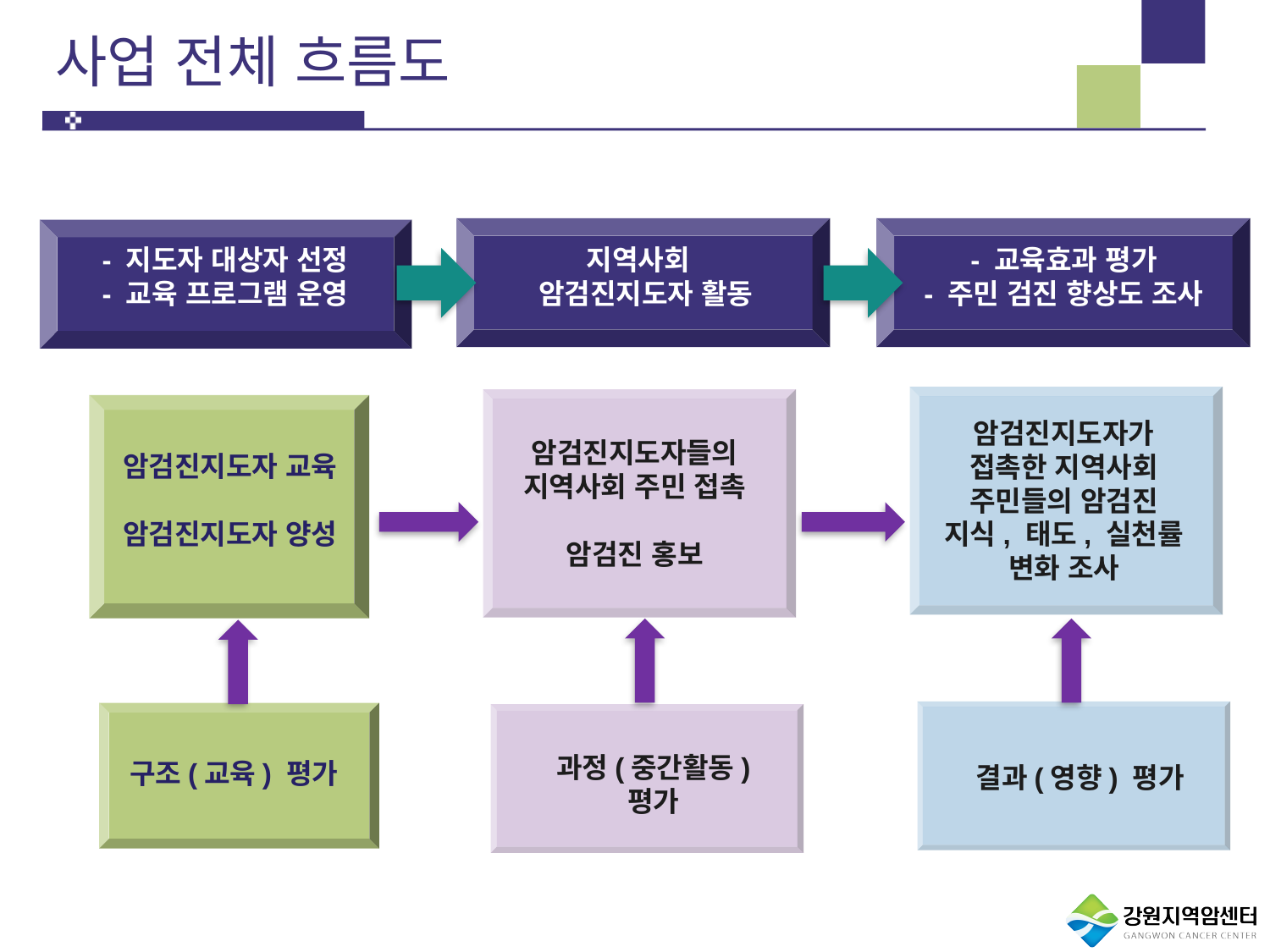

# 사업 전체 흐름도

- 지도자 대상자 선정
- 교육 프로그램 운영
지역사회
암검진지도자 활동
- 교육효과 평가
- 주민 검진 향상도 조사

암검진지도자가 접촉한 지역사회 주민들의 암검진 지식, 태도, 실천률 변화 조사
암검진지도자들의 지역사회 주민 접촉

암검진 홍보
암검진지도자 교육

암검진지도자 양성

과정(중간활동) 평가
구조(교육) 평가
결과(영향) 평가